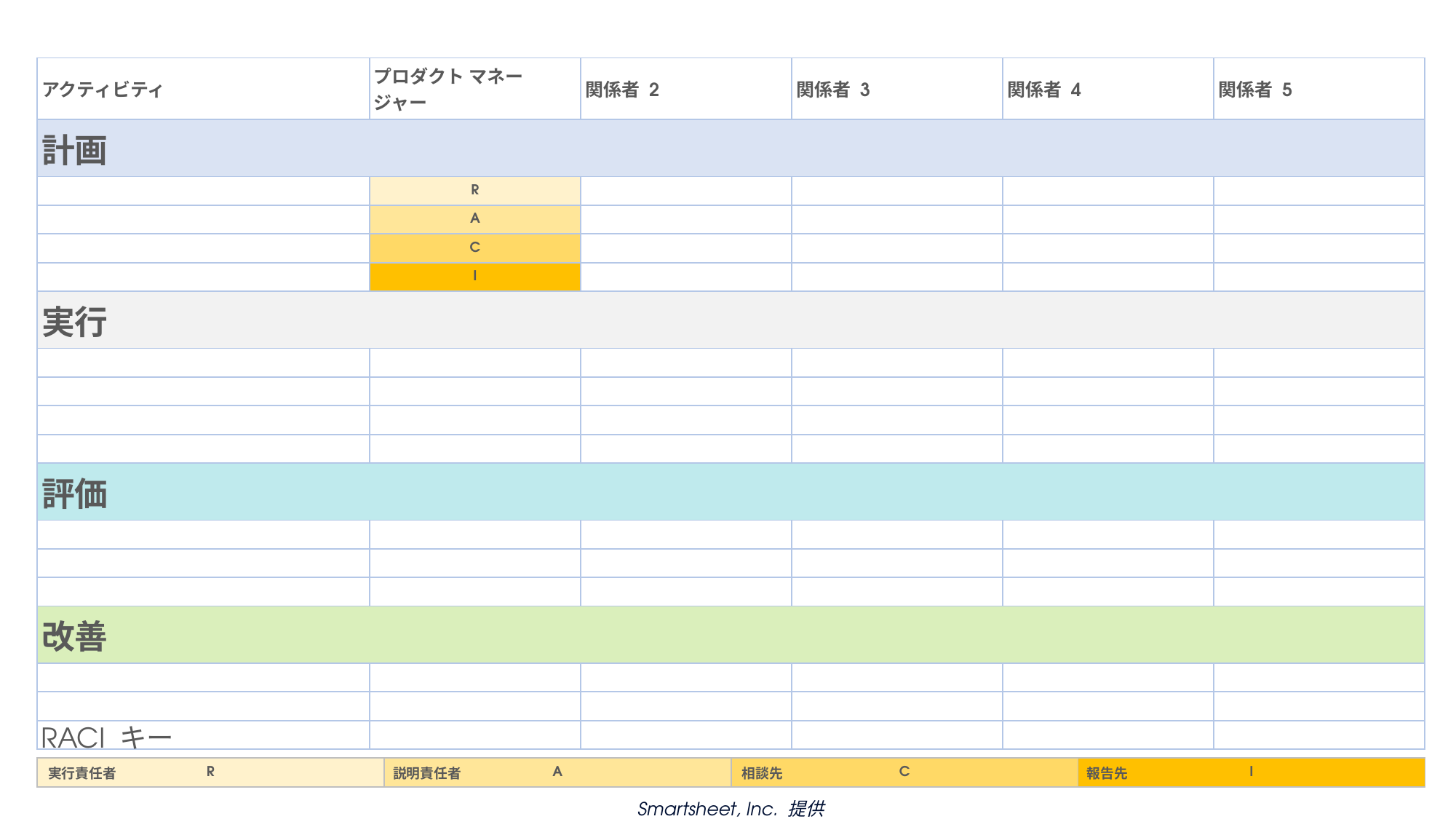

| アクティビティ | プロダクト マネージャー | 関係者 2 | 関係者 3 | 関係者 4 | 関係者 5 |
| --- | --- | --- | --- | --- | --- |
| 計画 |  |  |  |  |  |
|  | R |  |  |  |  |
|  | A |  |  |  |  |
|  | C |  |  |  |  |
|  | I |  |  |  |  |
| 実行 |  |  |  |  |  |
|  |  |  |  |  |  |
|  |  |  |  |  |  |
|  |  |  |  |  |  |
|  |  |  |  |  |  |
| 評価 |  |  |  |  |  |
|  |  |  |  |  |  |
|  |  |  |  |  |  |
|  |  |  |  |  |  |
| 改善 |  |  |  |  |  |
|  |  |  |  |  |  |
|  |  |  |  |  |  |
|  |  |  |  |  |  |
RACI キー
| R | A | C | I |
| --- | --- | --- | --- |
実行責任者
説明責任者
相談先
報告先
Smartsheet, Inc. 提供